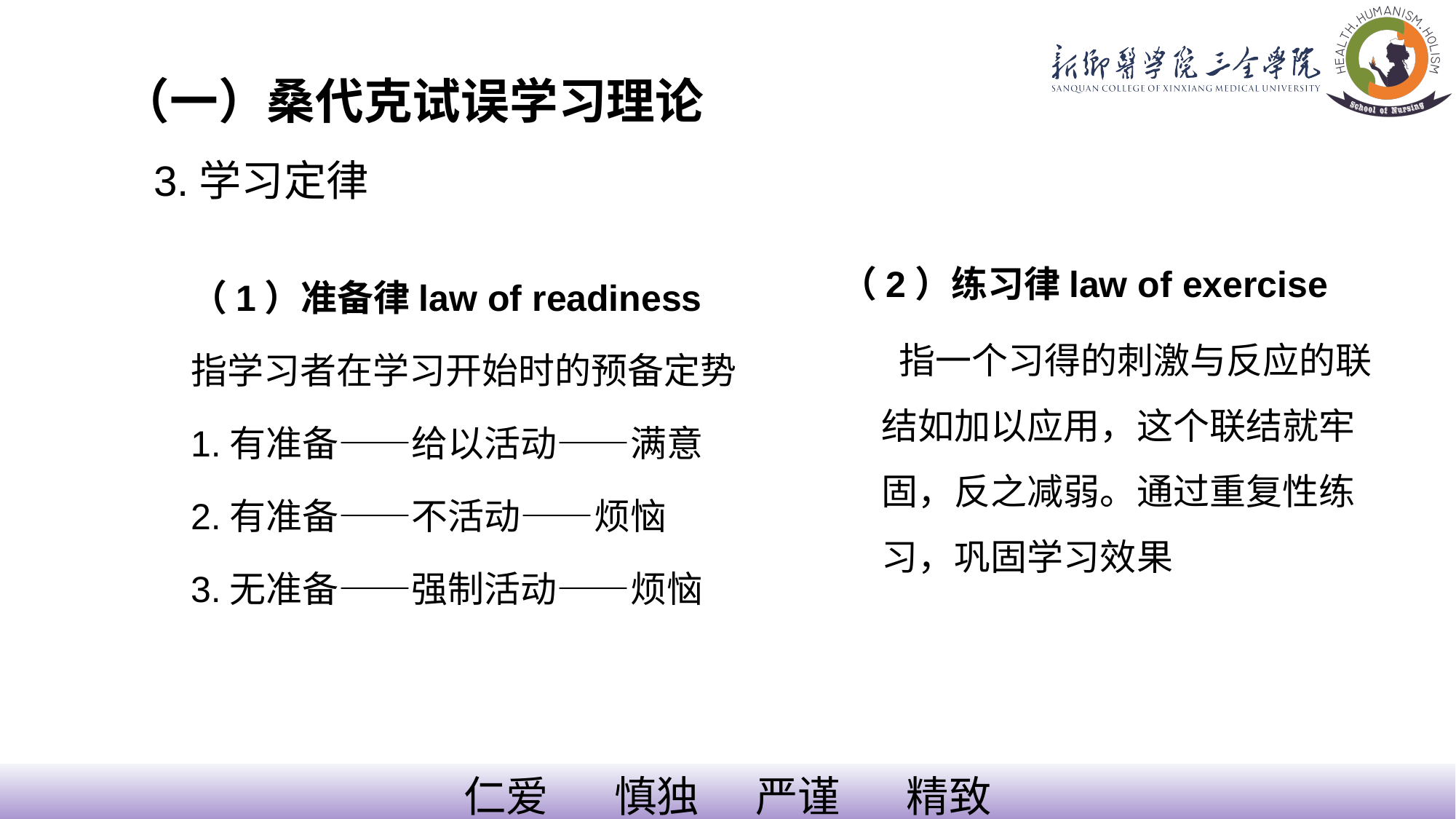

（一）桑代克试误学习理论
   3.学习定律

（1）准备律law of readiness
指学习者在学习开始时的预备定势
1.有准备——给以活动——满意
2.有准备——不活动——烦恼
3.无准备——强制活动——烦恼
（2）练习律law of exercise
      指一个习得的刺激与反应的联结如加以应用，这个联结就牢固，反之减弱。通过重复性练习，巩固学习效果